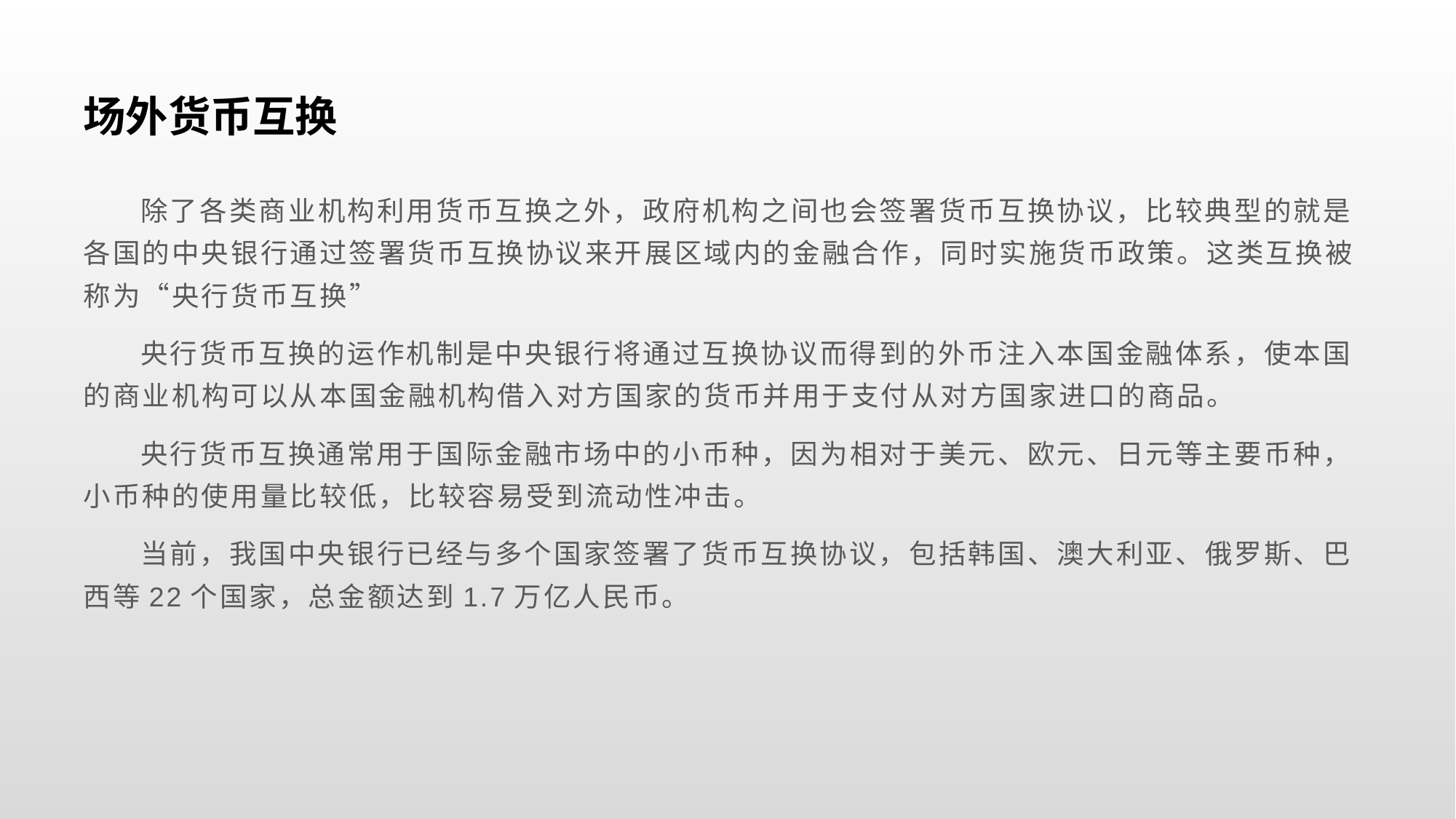

# 场外货币互换
      除了各类商业机构利用货币互换之外，政府机构之间也会签署货币互换协议，比较典型的就是各国的中央银行通过签署货币互换协议来开展区域内的金融合作，同时实施货币政策。这类互换被称为“央行货币互换”
      央行货币互换的运作机制是中央银行将通过互换协议而得到的外币注入本国金融体系，使本国的商业机构可以从本国金融机构借入对方国家的货币并用于支付从对方国家进口的商品。
      央行货币互换通常用于国际金融市场中的小币种，因为相对于美元、欧元、日元等主要币种，小币种的使用量比较低，比较容易受到流动性冲击。
      当前，我国中央银行已经与多个国家签署了货币互换协议，包括韩国、澳大利亚、俄罗斯、巴西等22个国家，总金额达到1.7万亿人民币。